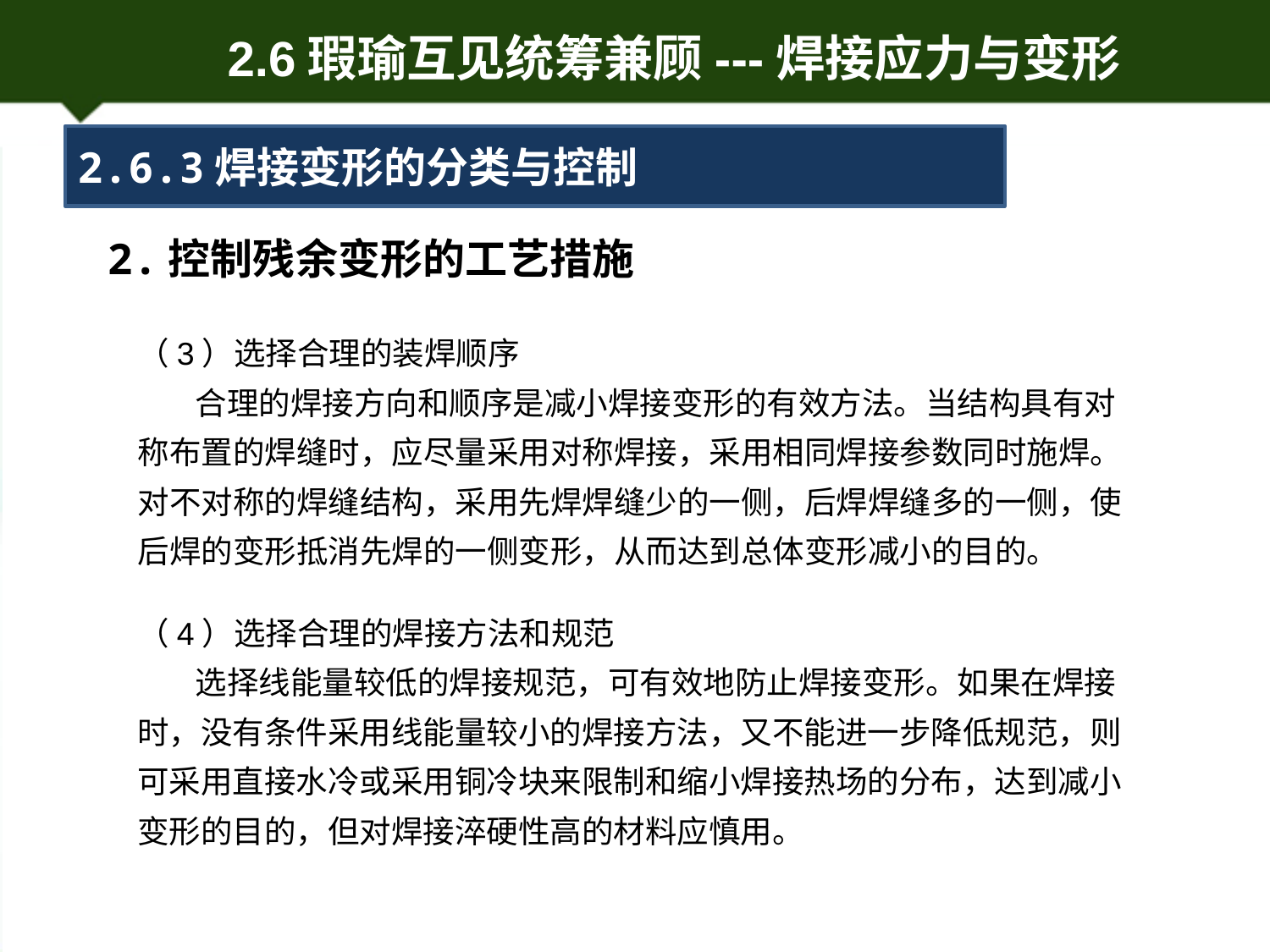

2.6.3焊接变形的分类与控制
2.控制残余变形的工艺措施
（3）选择合理的装焊顺序
       合理的焊接方向和顺序是减小焊接变形的有效方法。当结构具有对称布置的焊缝时，应尽量采用对称焊接，采用相同焊接参数同时施焊。对不对称的焊缝结构，采用先焊焊缝少的一侧，后焊焊缝多的一侧，使后焊的变形抵消先焊的一侧变形，从而达到总体变形减小的目的。
（4）选择合理的焊接方法和规范
       选择线能量较低的焊接规范，可有效地防止焊接变形。如果在焊接时，没有条件采用线能量较小的焊接方法，又不能进一步降低规范，则可采用直接水冷或采用铜冷块来限制和缩小焊接热场的分布，达到减小变形的目的，但对焊接淬硬性高的材料应慎用。